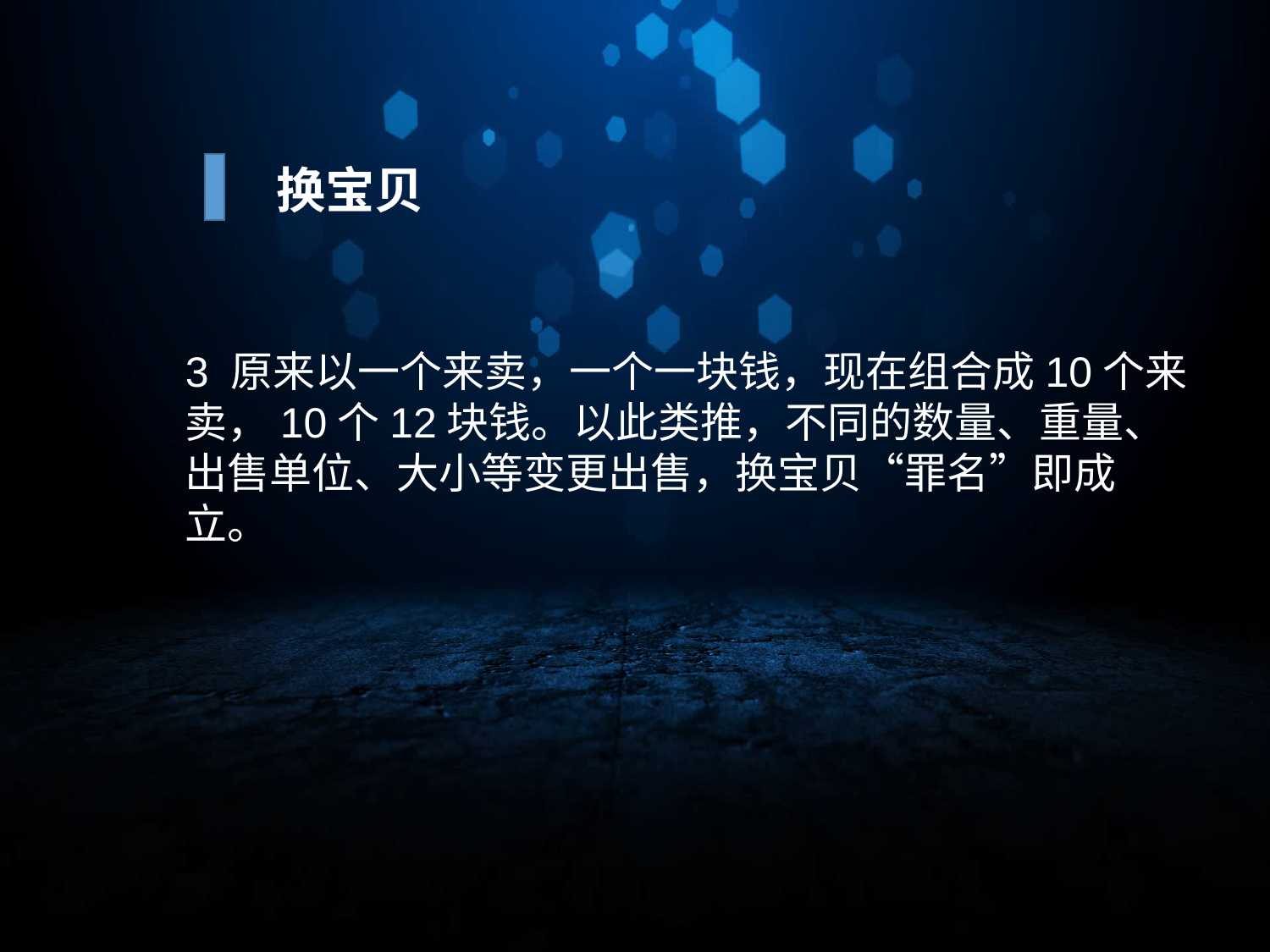

换宝贝

3 原来以一个来卖，一个一块钱，现在组合成10个来卖，10个12块钱。以此类推，不同的数量、重量、出售单位、大小等变更出售，换宝贝“罪名”即成立。